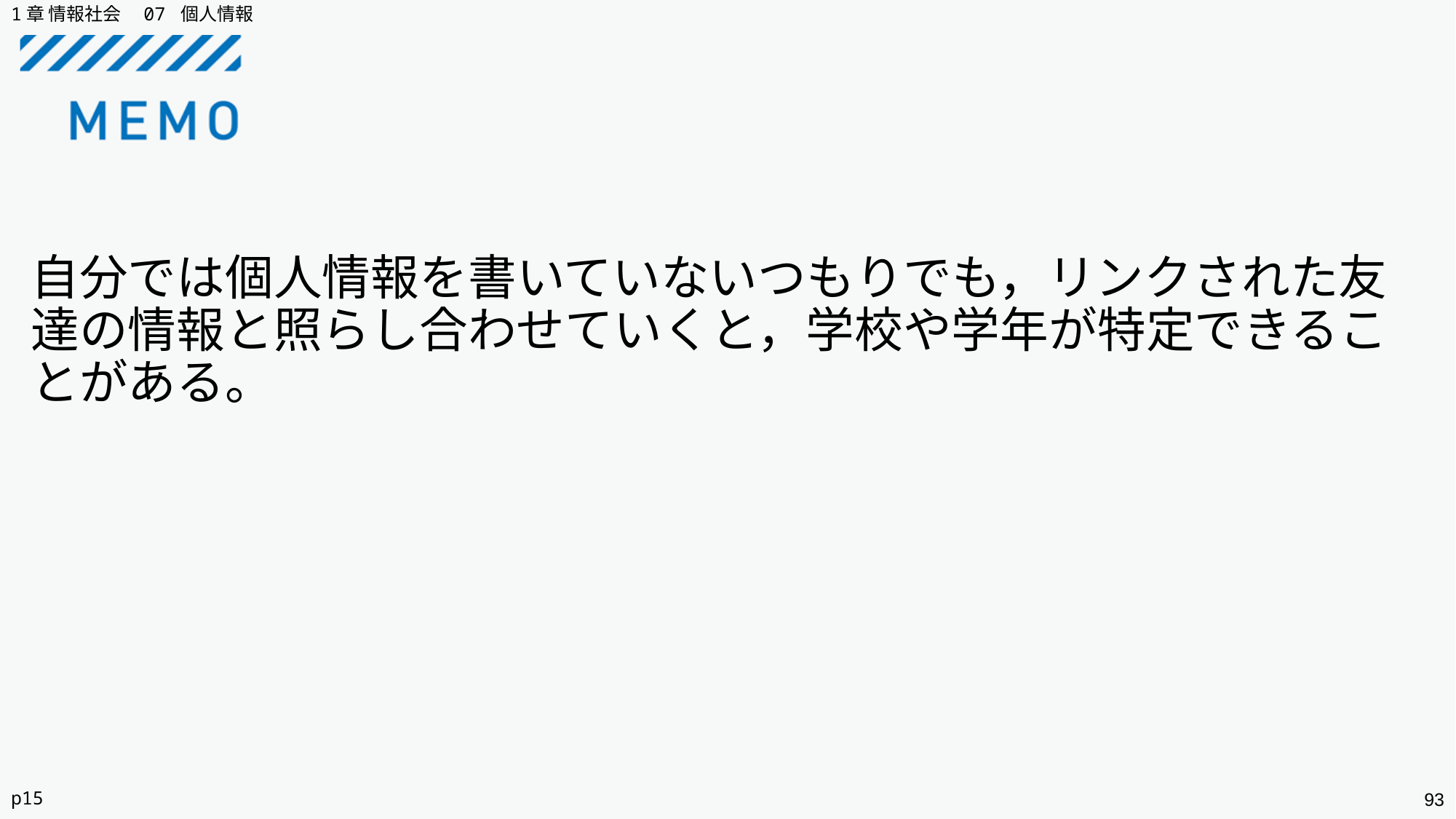

1章 情報社会　07 個人情報

自分では個人情報を書いていないつもりでも，リンクされた友達の情報と照らし合わせていくと，学校や学年が特定できることがある。

p15
93